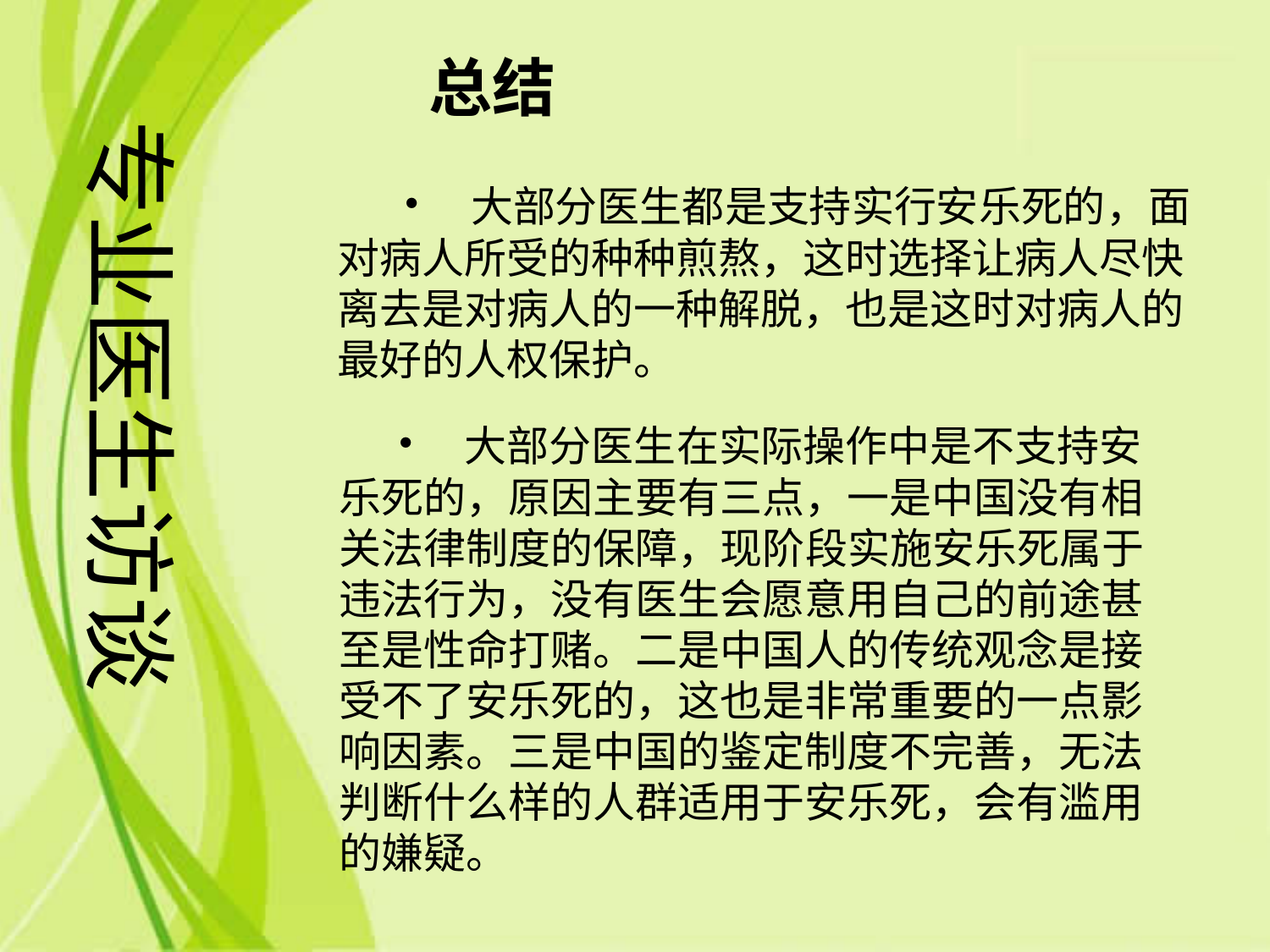

总结
  专业医生访谈
      •  大部分医生都是支持实行安乐死的，面对病人所受的种种煎熬，这时选择让病人尽快离去是对病人的一种解脱，也是这时对病人的最好的人权保护。
     •  大部分医生在实际操作中是不支持安乐死的，原因主要有三点，一是中国没有相关法律制度的保障，现阶段实施安乐死属于违法行为，没有医生会愿意用自己的前途甚至是性命打赌。二是中国人的传统观念是接受不了安乐死的，这也是非常重要的一点影响因素。三是中国的鉴定制度不完善，无法判断什么样的人群适用于安乐死，会有滥用的嫌疑。